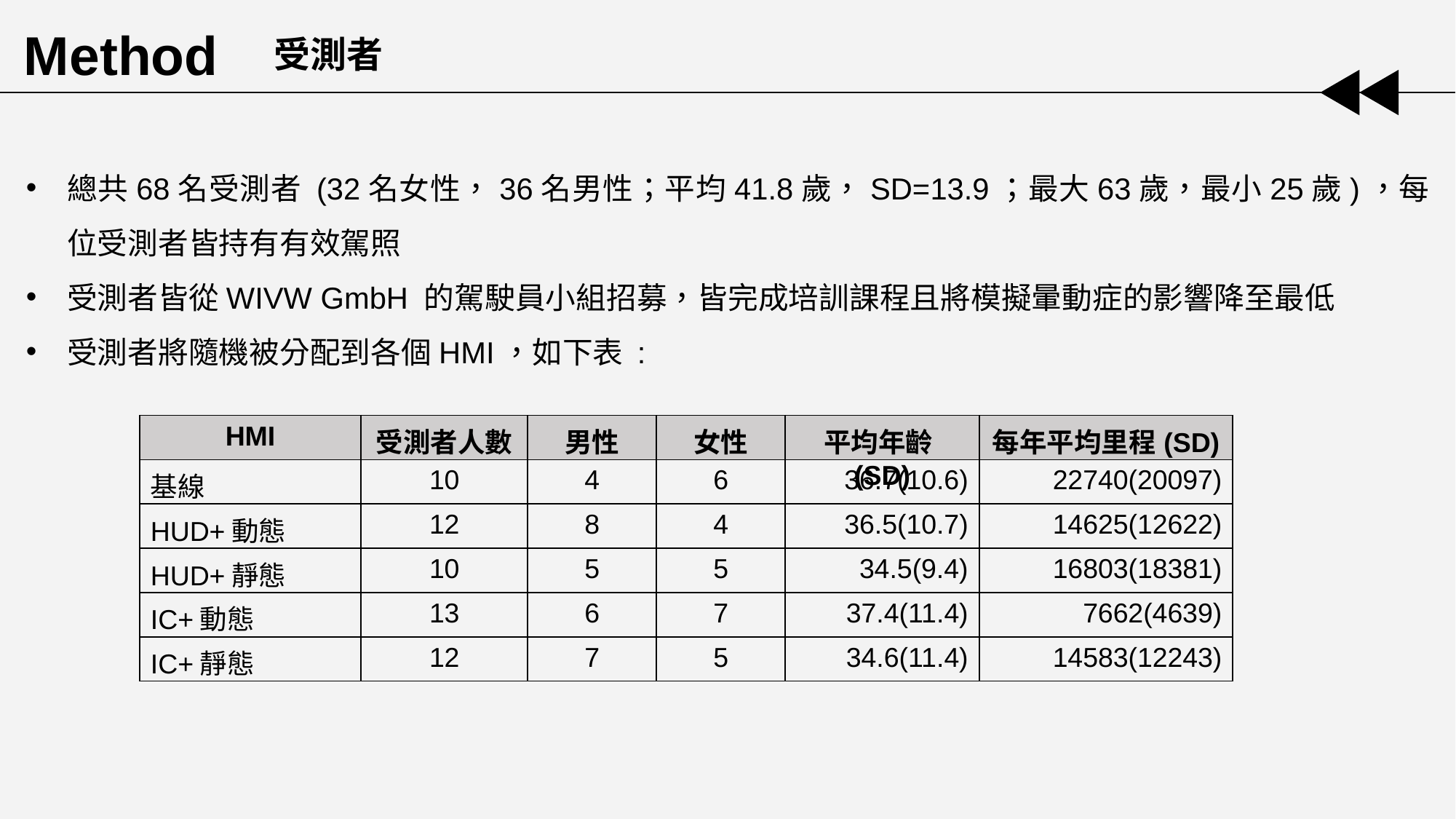

Method
受測者

總共68名受測者 (32名女性，36名男性；平均41.8歲，SD=13.9；最大63歲，最小25歲)，每位受測者皆持有有效駕照
受測者皆從WIVW GmbH 的駕駛員小組招募，皆完成培訓課程且將模擬暈動症的影響降至最低
受測者將隨機被分配到各個HMI，如下表 :
| HMI | 受測者人數 | 男性 | 女性 | 平均年齡(SD) | 每年平均里程(SD) |
| --- | --- | --- | --- | --- | --- |
| 基線 | 10 | 4 | 6 | 36.7(10.6) | 22740(20097) |
| HUD+動態 | 12 | 8 | 4 | 36.5(10.7) | 14625(12622) |
| HUD+靜態 | 10 | 5 | 5 | 34.5(9.4) | 16803(18381) |
| IC+動態 | 13 | 6 | 7 | 37.4(11.4) | 7662(4639) |
| IC+靜態 | 12 | 7 | 5 | 34.6(11.4) | 14583(12243) |